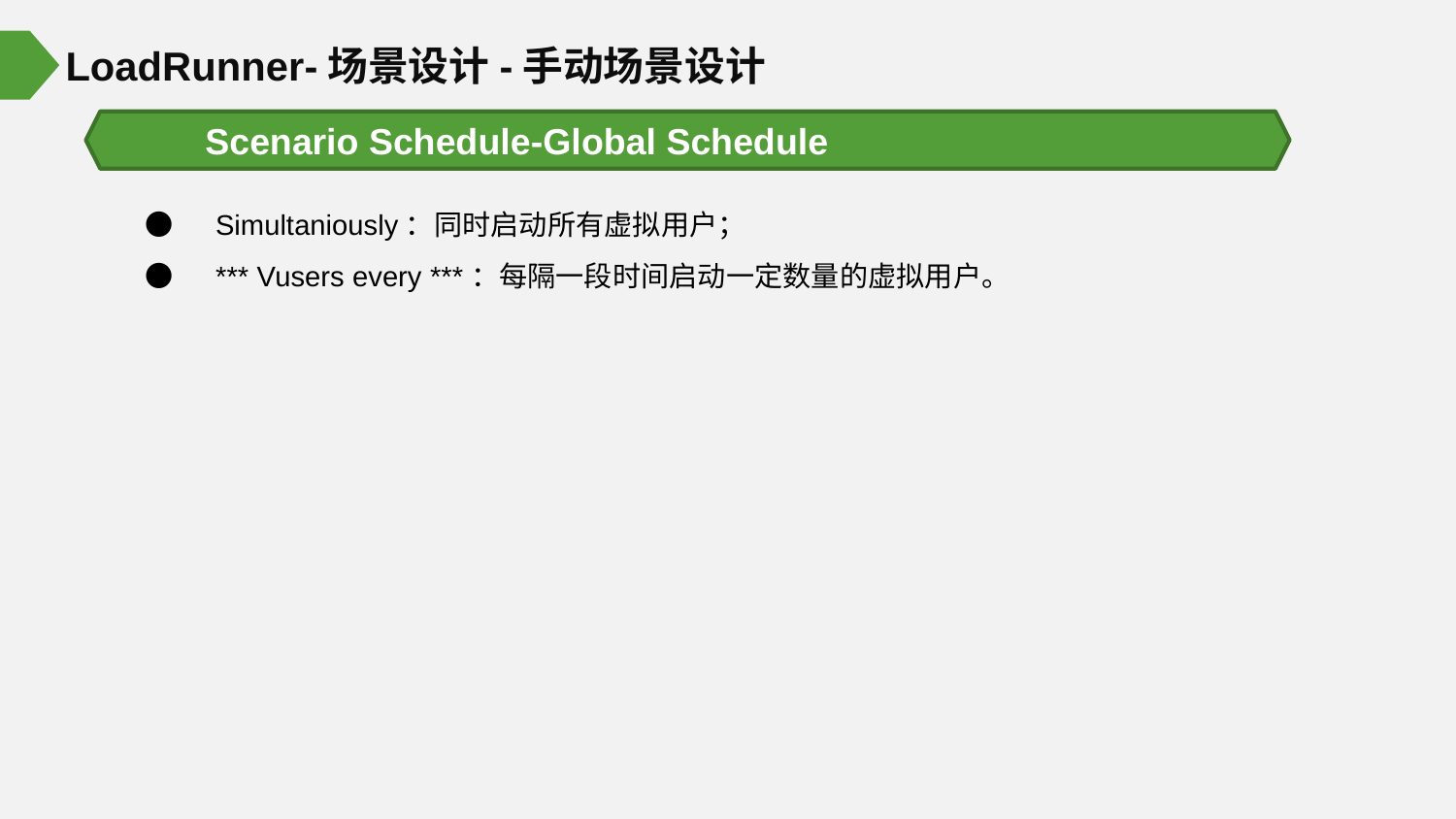

LoadRunner-场景设计-手动场景设计
Scenario Schedule-Global Schedule
●　Simultaniously：同时启动所有虚拟用户；
●　*** Vusers every ***：每隔一段时间启动一定数量的虚拟用户。